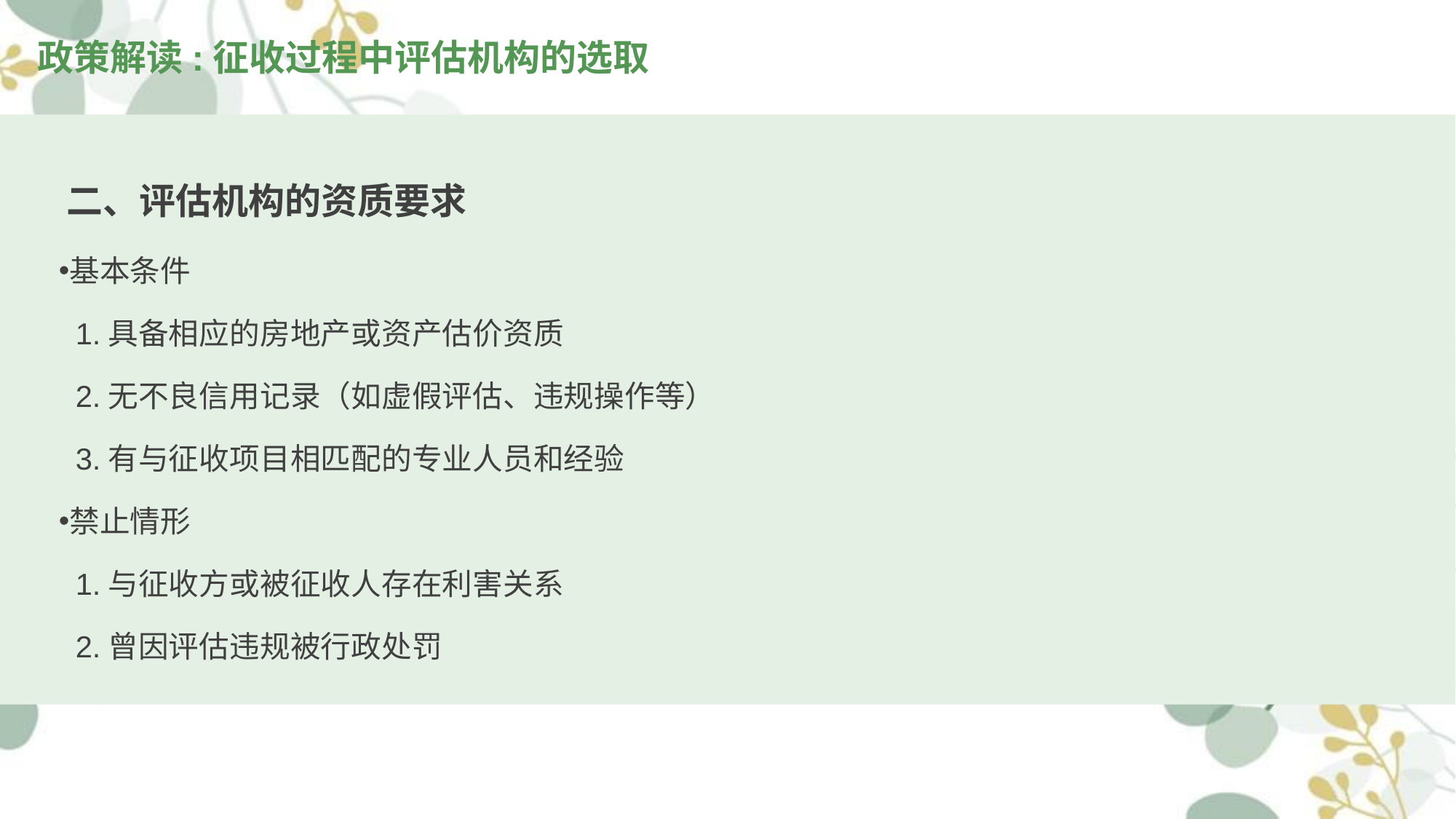

政策解读:征收过程中评估机构的选取
# 二、评估机构的资质要求
基本条件
  1.具备相应的房地产或资产估价资质
  2.无不良信用记录（如虚假评估、违规操作等）
  3.有与征收项目相匹配的专业人员和经验
禁止情形
  1.与征收方或被征收人存在利害关系
  2.曾因评估违规被行政处罚